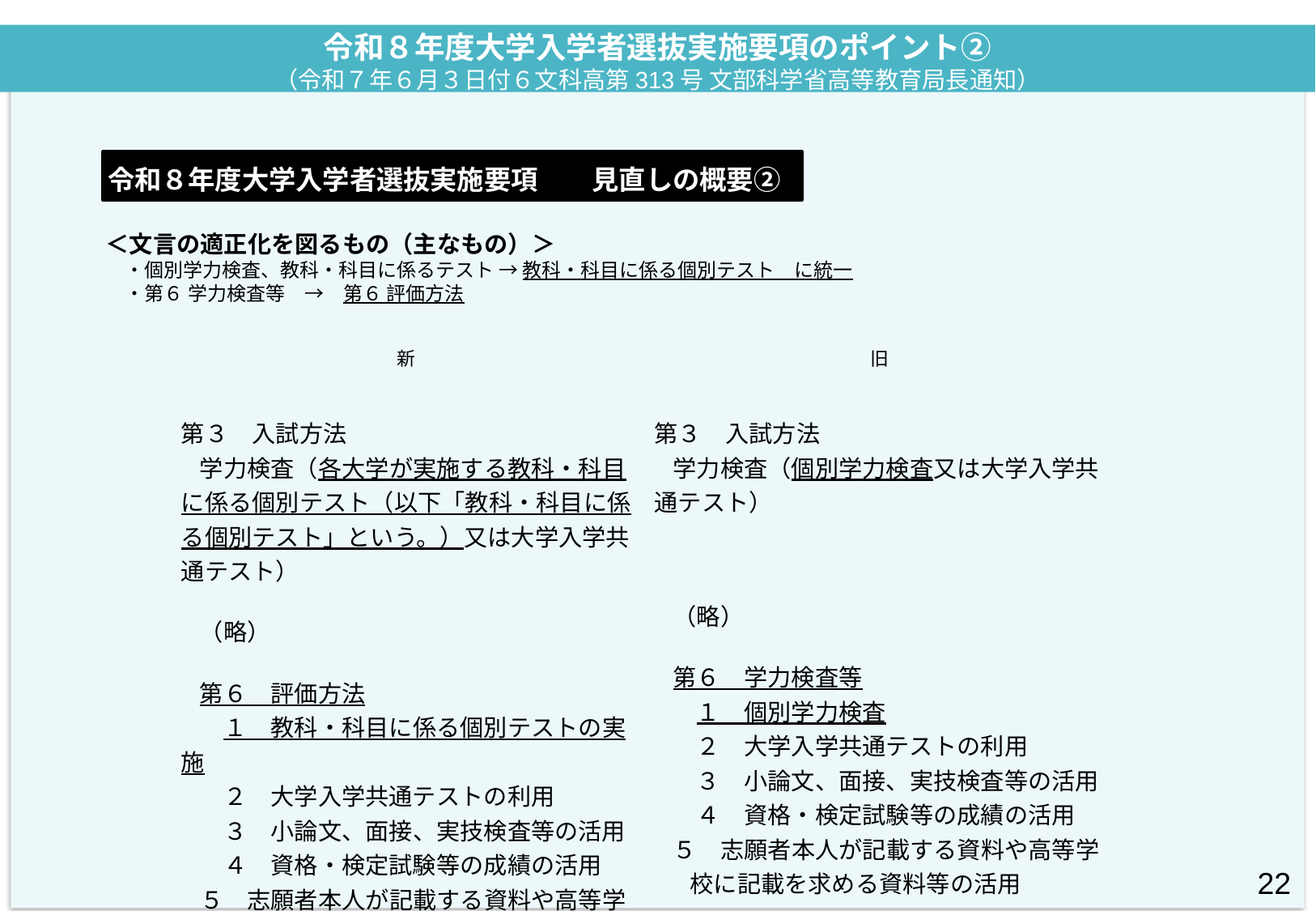

令和８年度大学入学者選抜実施要項のポイント②
（令和７年６月３日付６文科高第313号 文部科学省高等教育局長通知）

令和８年度大学入学者選抜実施要項　　見直しの概要②
＜文言の適正化を図るもの（主なもの）＞
　・個別学力検査、教科・科目に係るテスト → 教科・科目に係る個別テスト　に統一
　・第６ 学力検査等　→　第６ 評価方法

| 新 | 旧 |
| --- | --- |
| 第３　入試方法 学力検査（各大学が実施する教科・科目に係る個別テスト（以下「教科・科目に係る個別テスト」という。）又は大学入学共通テスト）   （略）   第６　評価方法 　１　教科・科目に係る個別テストの実施 　２　大学入学共通テストの利用 　３　小論文、面接、実技検査等の活用 　４　資格・検定試験等の成績の活用 ５　志願者本人が記載する資料や高等学校に記載を求める資料等の活用 | 第３　入試方法 学力検査（個別学力検査又は大学入学共通テスト）       （略）   第６　学力検査等 　１　個別学力検査 　２　大学入学共通テストの利用 　３　小論文、面接、実技検査等の活用 　４　資格・検定試験等の成績の活用 ５　志願者本人が記載する資料や高等学校に記載を求める資料等の活用 |

22